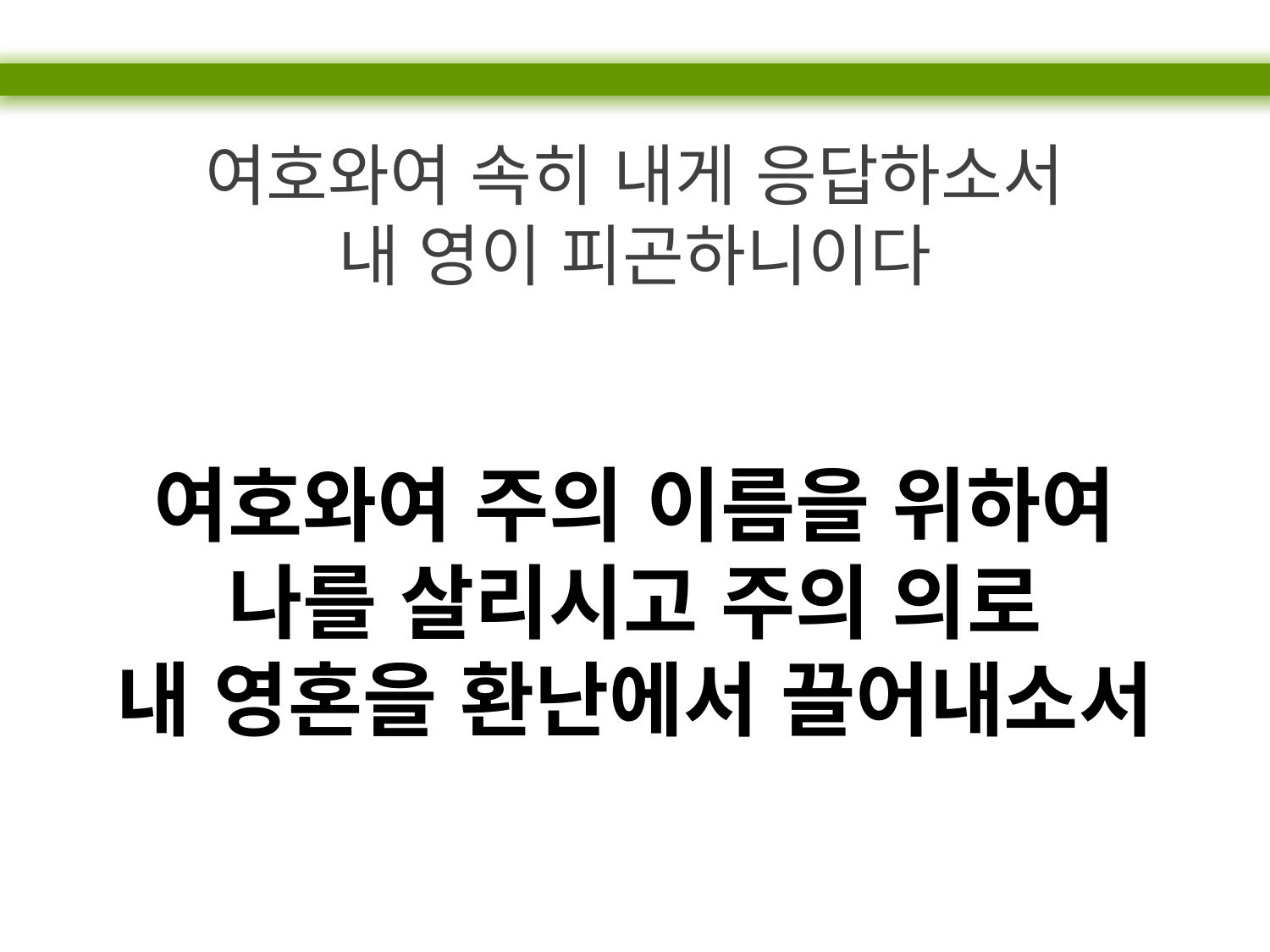

여호와여 속히 내게 응답하소서
내 영이 피곤하니이다
여호와여 주의 이름을 위하여
나를 살리시고 주의 의로
내 영혼을 환난에서 끌어내소서